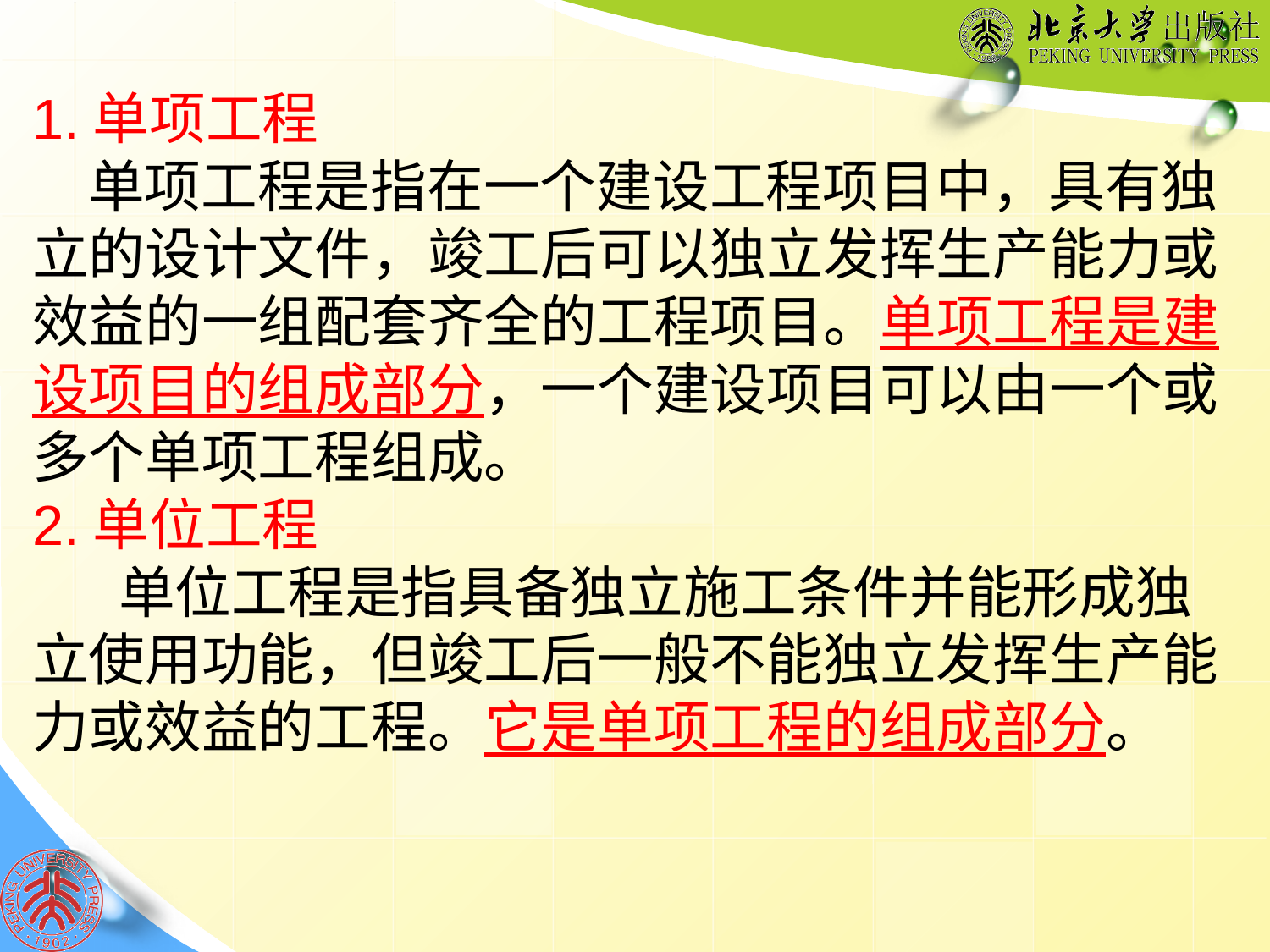

1.单项工程
    单项工程是指在一个建设工程项目中，具有独立的设计文件，竣工后可以独立发挥生产能力或效益的一组配套齐全的工程项目。单项工程是建设项目的组成部分，一个建设项目可以由一个或多个单项工程组成。
2.单位工程
        单位工程是指具备独立施工条件并能形成独立使用功能，但竣工后一般不能独立发挥生产能力或效益的工程。它是单项工程的组成部分。